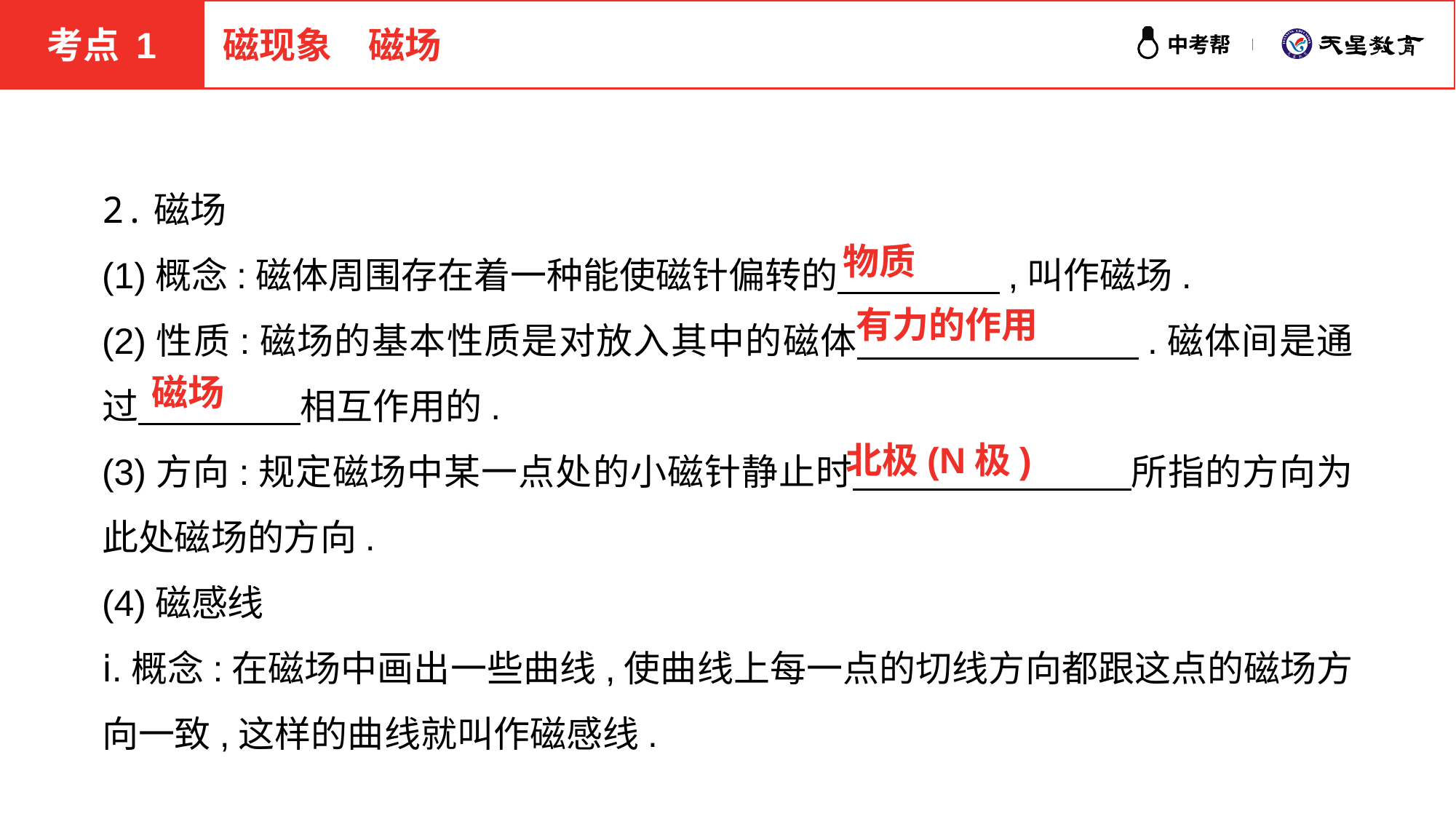

考点 1
磁现象　磁场
2.磁场
(1)概念:磁体周围存在着一种能使磁针偏转的  　　　　,叫作磁场.
(2)性质:磁场的基本性质是对放入其中的磁体  　　　　　　　.磁体间是通过  　　　　相互作用的.
(3)方向:规定磁场中某一点处的小磁针静止时  　　　　　　　所指的方向为此处磁场的方向.
(4)磁感线
ⅰ.概念:在磁场中画出一些曲线,使曲线上每一点的切线方向都跟这点的磁场方向一致,这样的曲线就叫作磁感线.
物质
有力的作用
磁场
北极(N极)